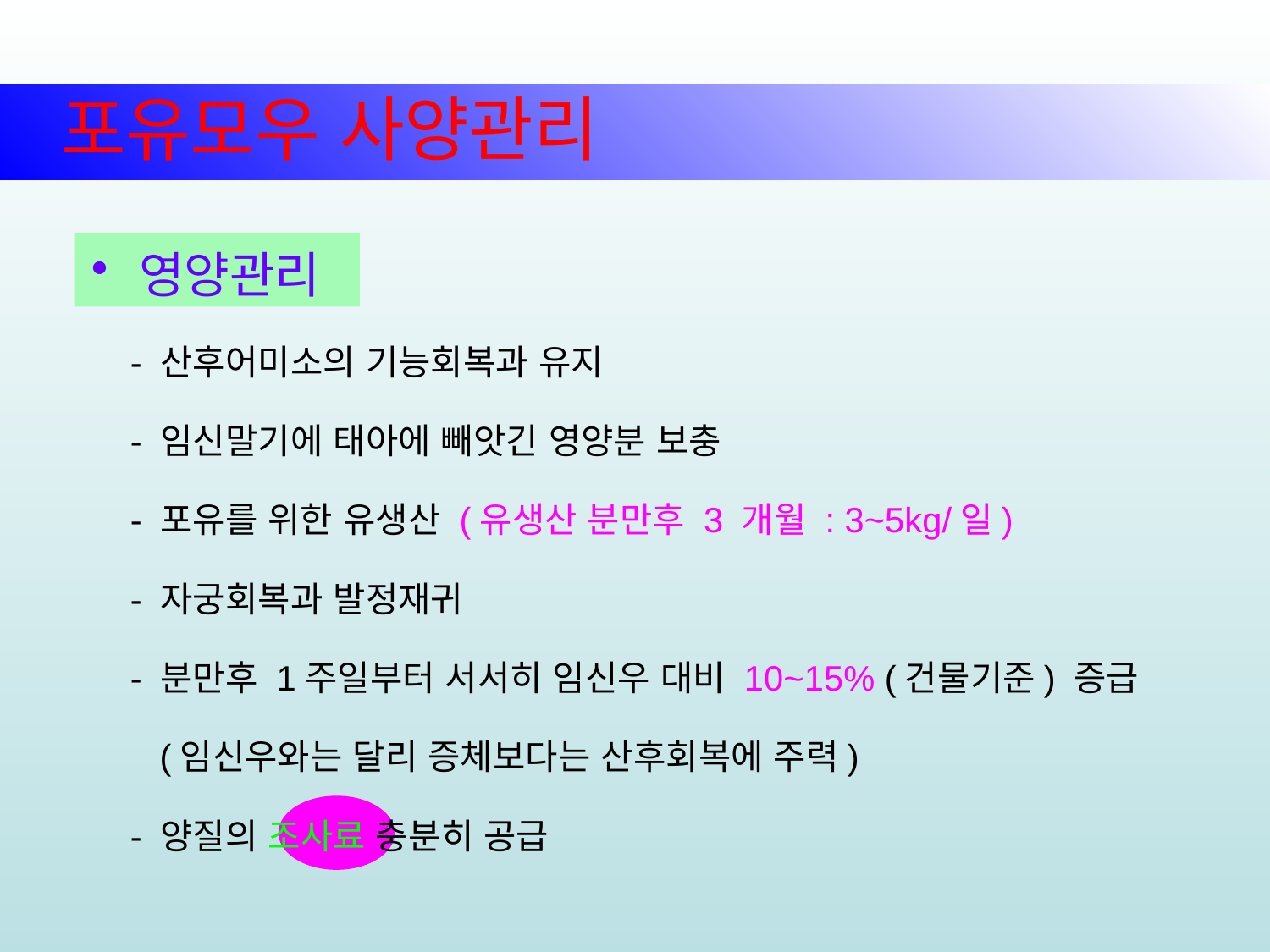

포유모우 사양관리
영양관리
    - 산후어미소의 기능회복과 유지
    - 임신말기에 태아에 빼앗긴 영양분 보충
    - 포유를 위한 유생산 (유생산 분만후 3 개월 : 3~5kg/일)
    - 자궁회복과 발정재귀
    - 분만후 1주일부터 서서히 임신우 대비 10~15% (건물기준) 증급
       (임신우와는 달리 증체보다는 산후회복에 주력)
    - 양질의 조사료 충분히 공급